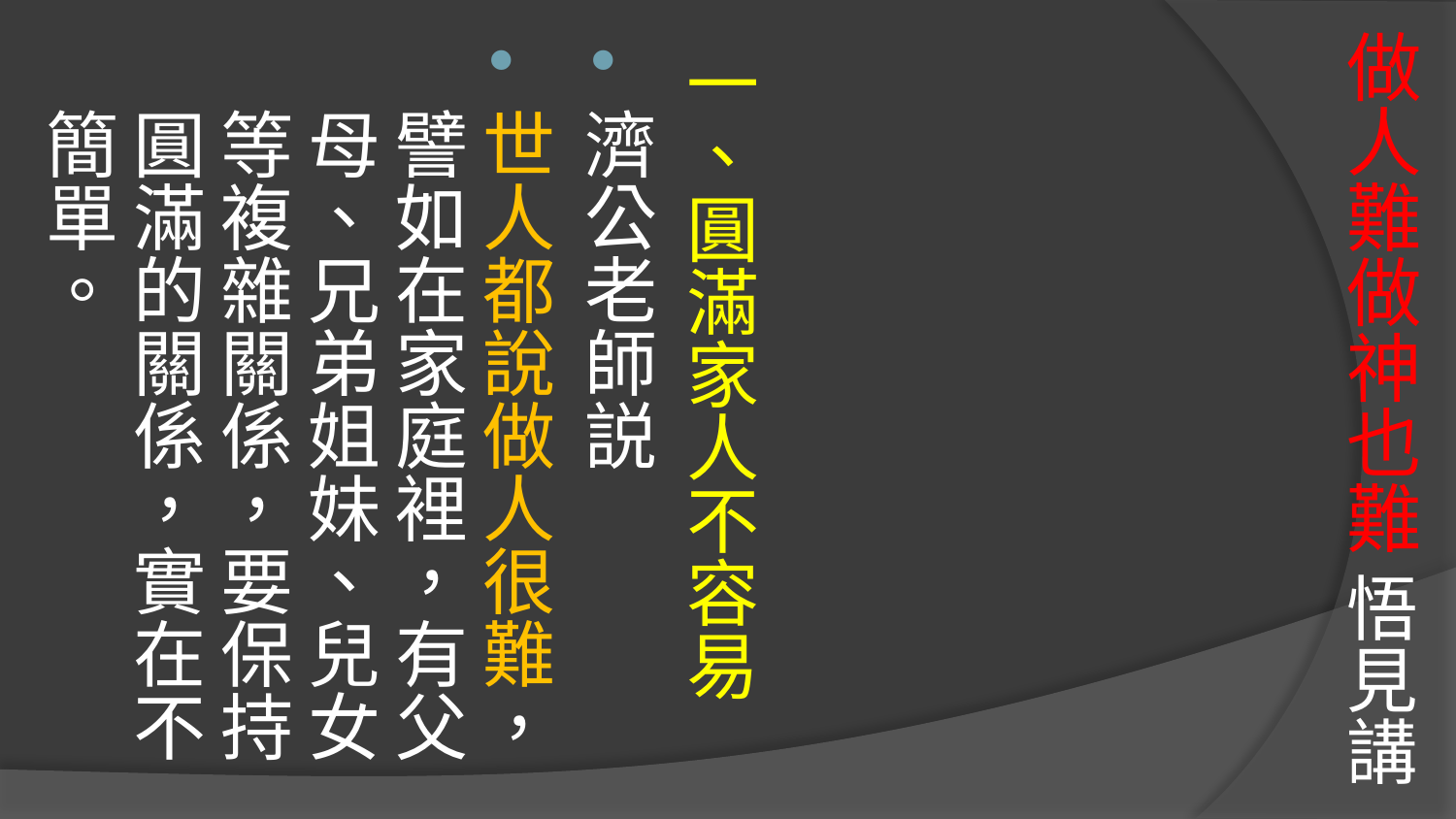

# 做人難做神也難 悟見講
一、圓滿家人不容易
濟公老師説
世人都說做人很難，譬如在家庭裡，有父母、兄弟姐妹、兒女等複雜關係，要保持圓滿的關係，實在不簡單。